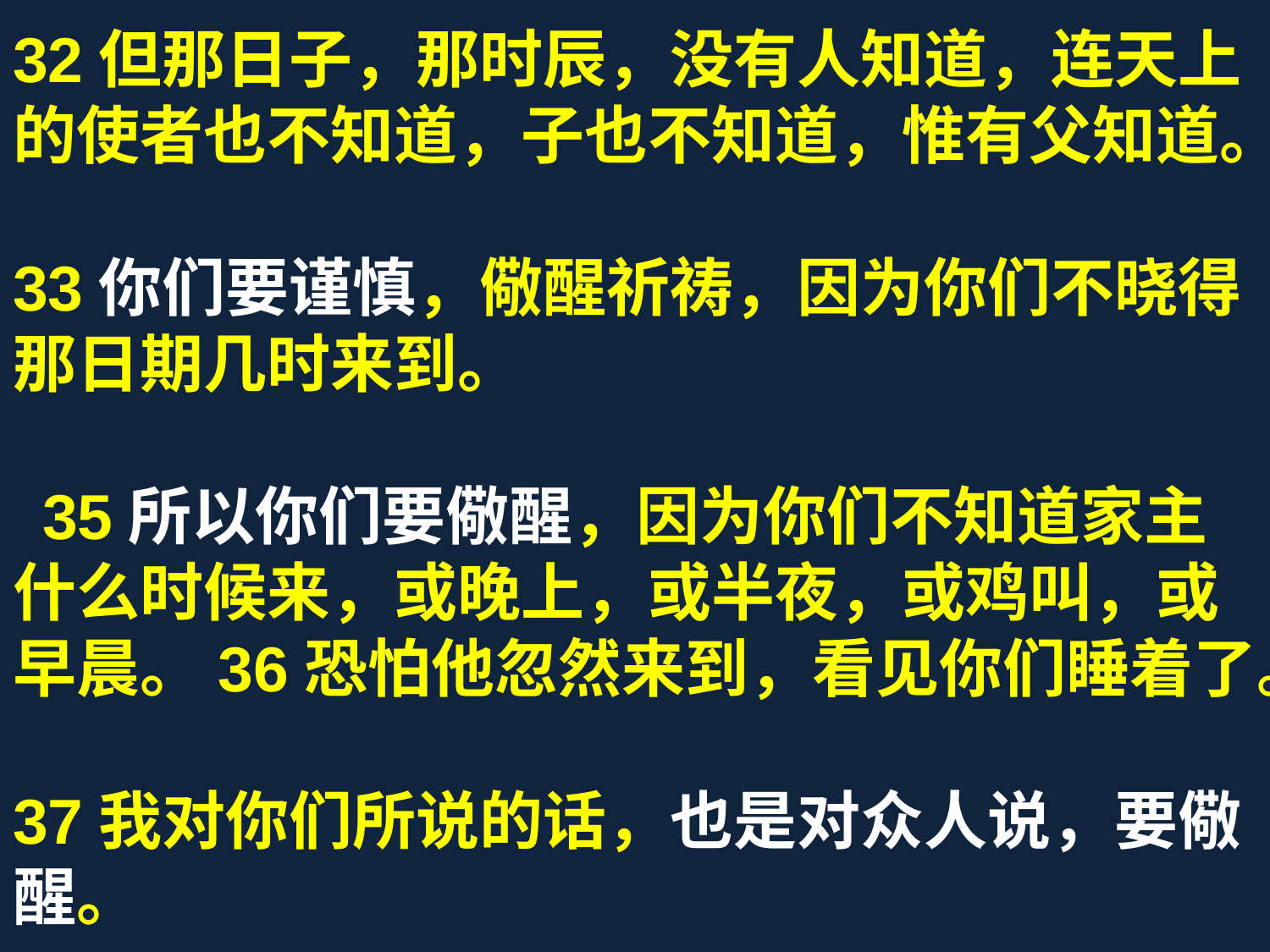

32但那日子，那时辰，没有人知道，连天上的使者也不知道，子也不知道，惟有父知道。
33你们要谨慎，儆醒祈祷，因为你们不晓得那日期几时来到。
 35所以你们要儆醒，因为你们不知道家主什么时候来，或晚上，或半夜，或鸡叫，或早晨。36恐怕他忽然来到，看见你们睡着了。
37我对你们所说的话，也是对众人说，要儆醒。